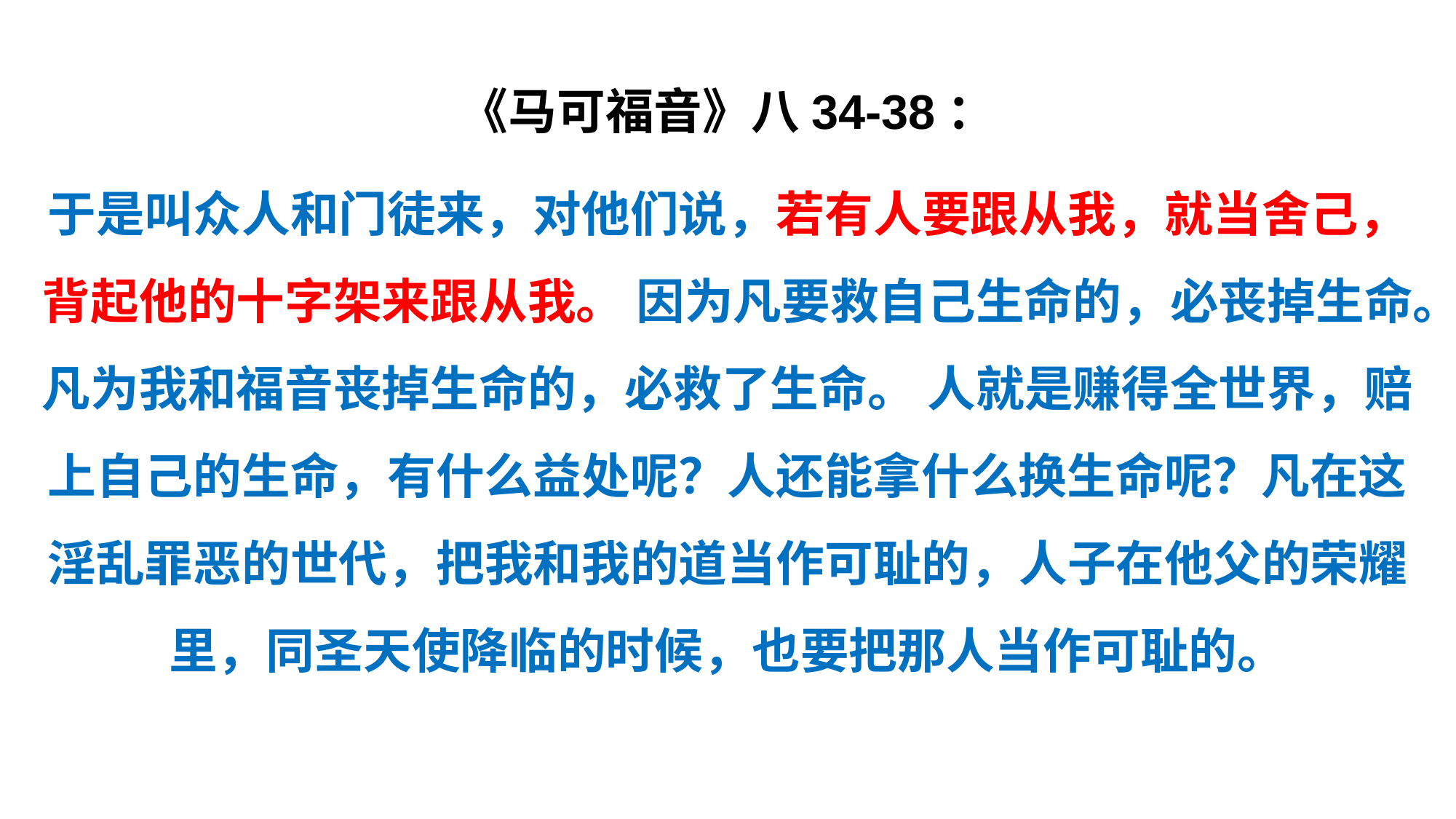

#
《马可福音》八34-38：
于是叫众人和门徒来，对他们说，若有人要跟从我，就当舍己，背起他的十字架来跟从我。 因为凡要救自己生命的，必丧掉生命。凡为我和福音丧掉生命的，必救了生命。 人就是赚得全世界，赔上自己的生命，有什么益处呢？人还能拿什么换生命呢？凡在这淫乱罪恶的世代，把我和我的道当作可耻的，人子在他父的荣耀里，同圣天使降临的时候，也要把那人当作可耻的。